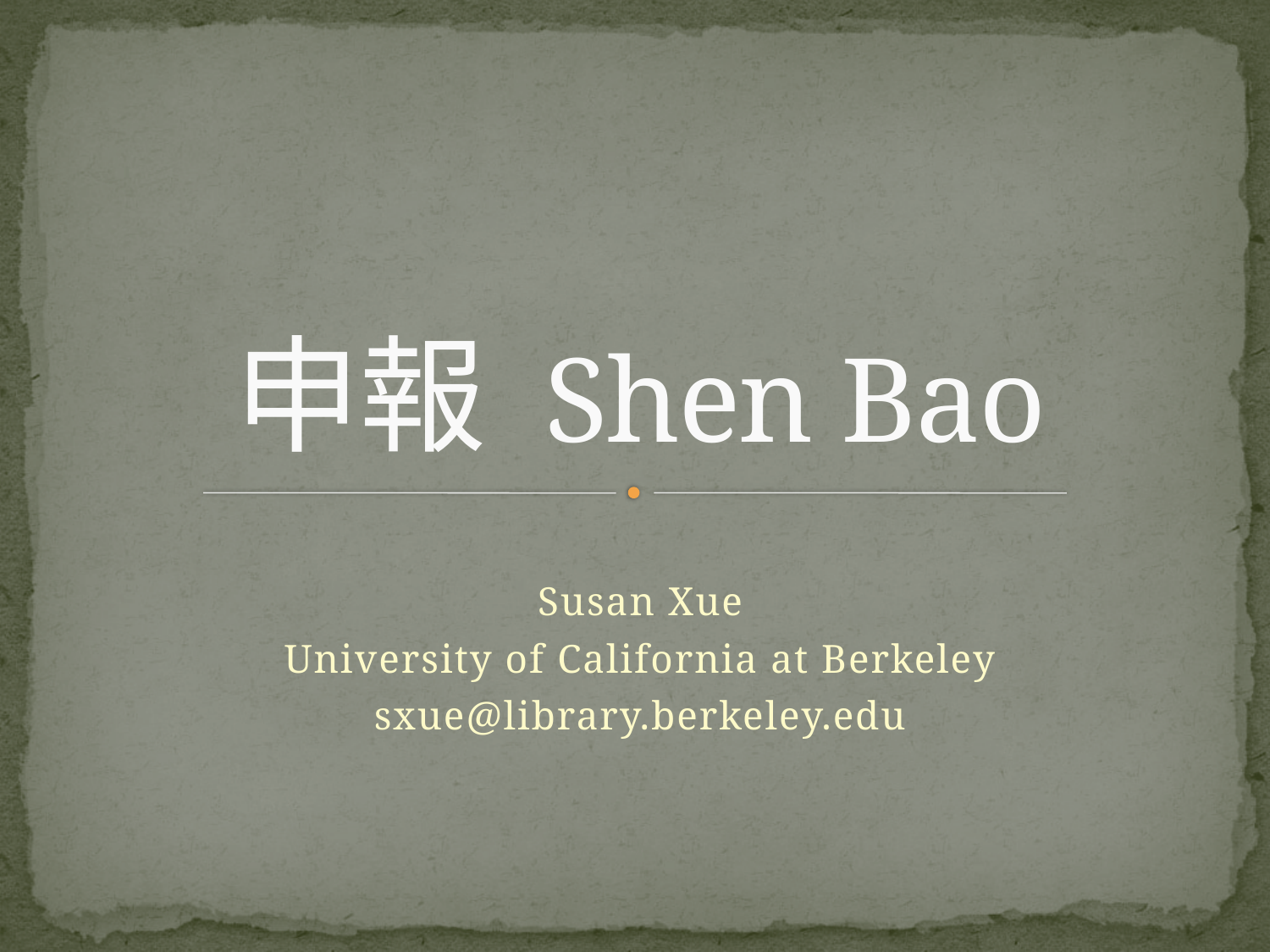

# 申報 Shen Bao

Susan Xue
University of California at Berkeley
sxue@library.berkeley.edu